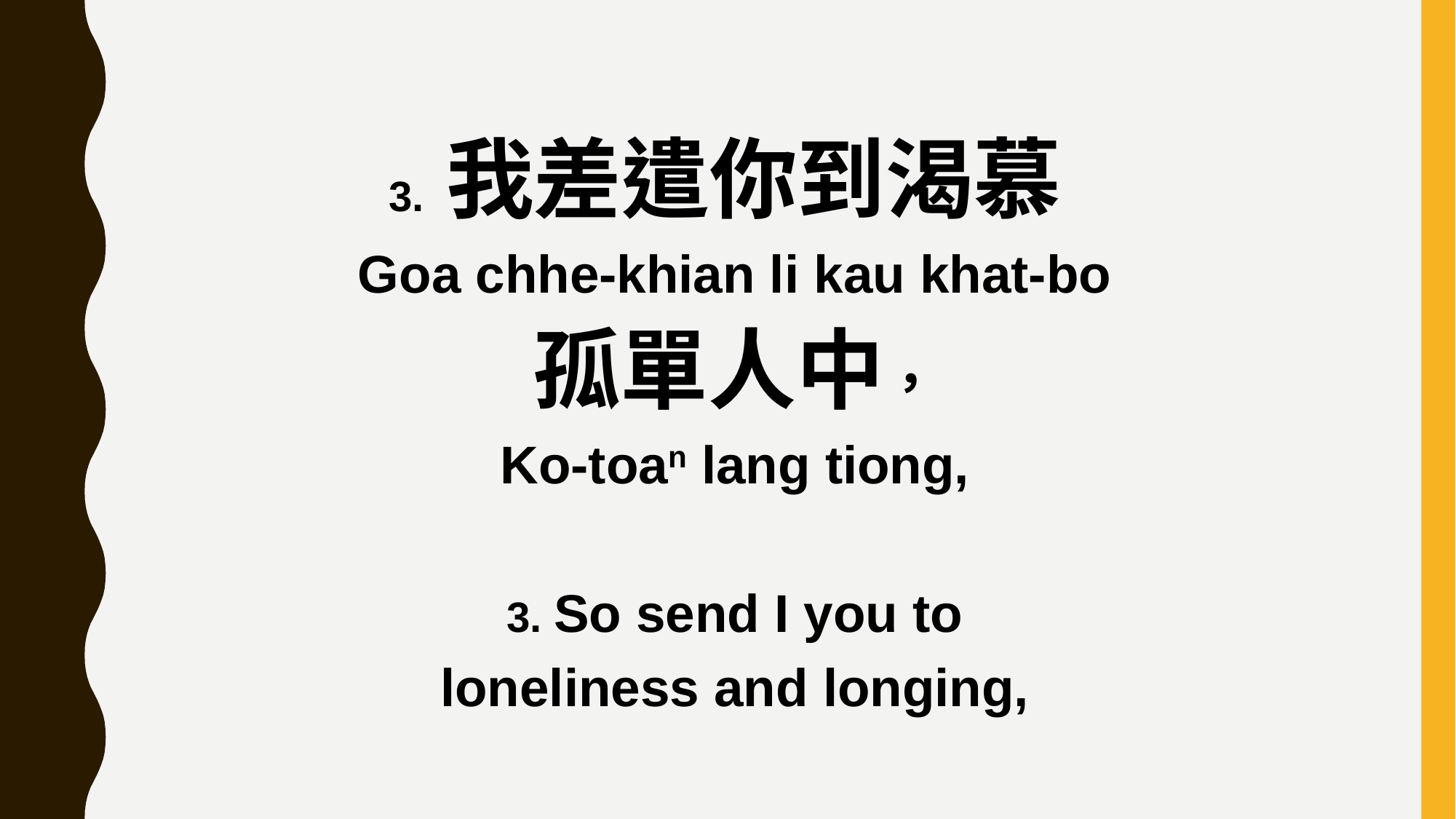

3. 我差遣你到渴慕
Goa chhe-khian li kau khat-bo
孤單人中，
Ko-toan lang tiong,

3. So send I you to
loneliness and longing,